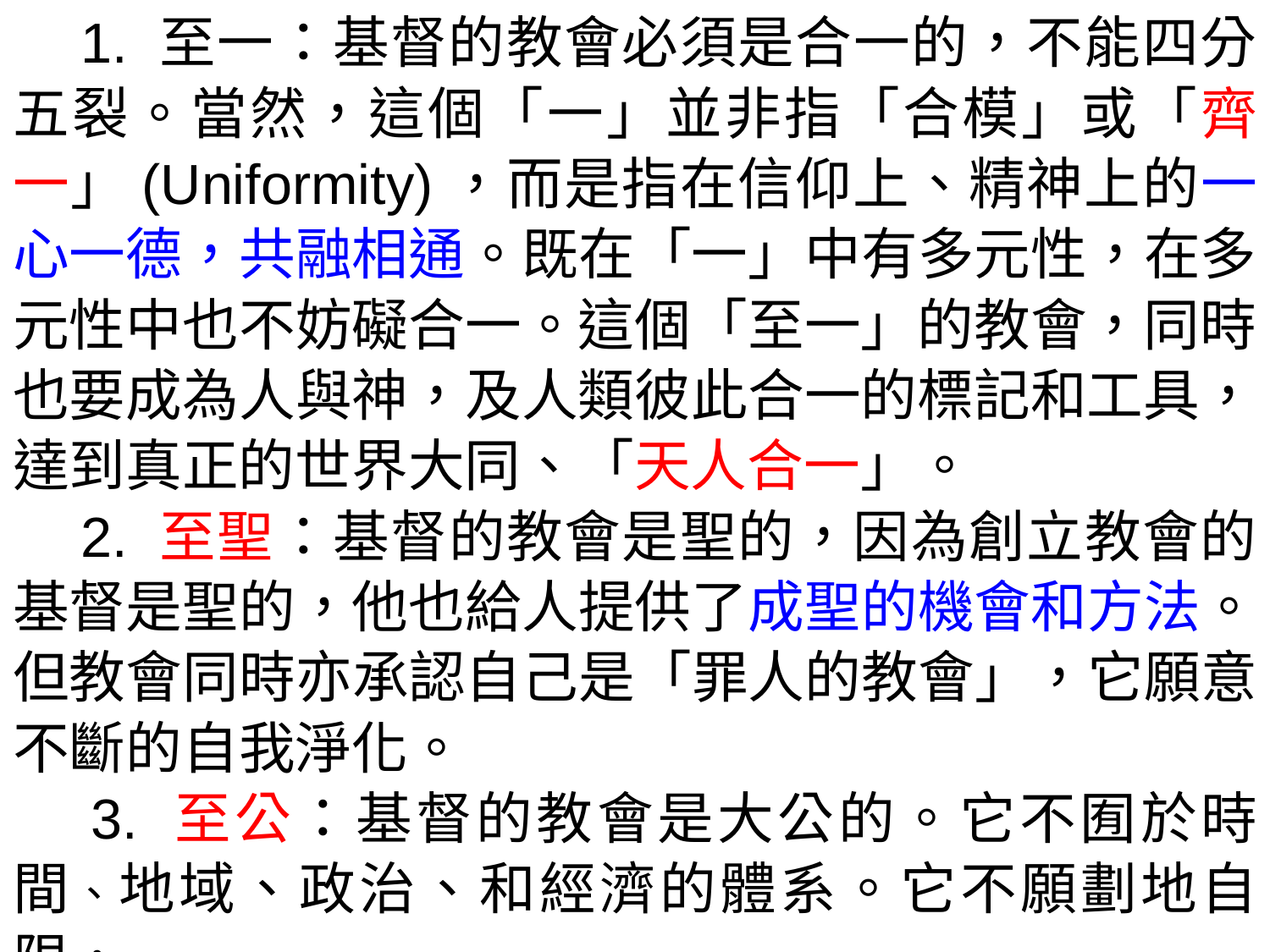

1. 至一：基督的教會必須是合一的，不能四分五裂。當然，這個「一」並非指「合模」或「齊一」(Uniformity)，而是指在信仰上、精神上的一心一德，共融相通。既在「一」中有多元性，在多元性中也不妨礙合一。這個「至一」的教會，同時也要成為人與神，及人類彼此合一的標記和工具，達到真正的世界大同、「天人合一」。
    2. 至聖：基督的教會是聖的，因為創立教會的基督是聖的，他也給人提供了成聖的機會和方法。但教會同時亦承認自己是「罪人的教會」，它願意不斷的自我淨化。
    3. 至公：基督的教會是大公的。它不囿於時間、地域、政治、和經濟的體系。它不願劃地自限，